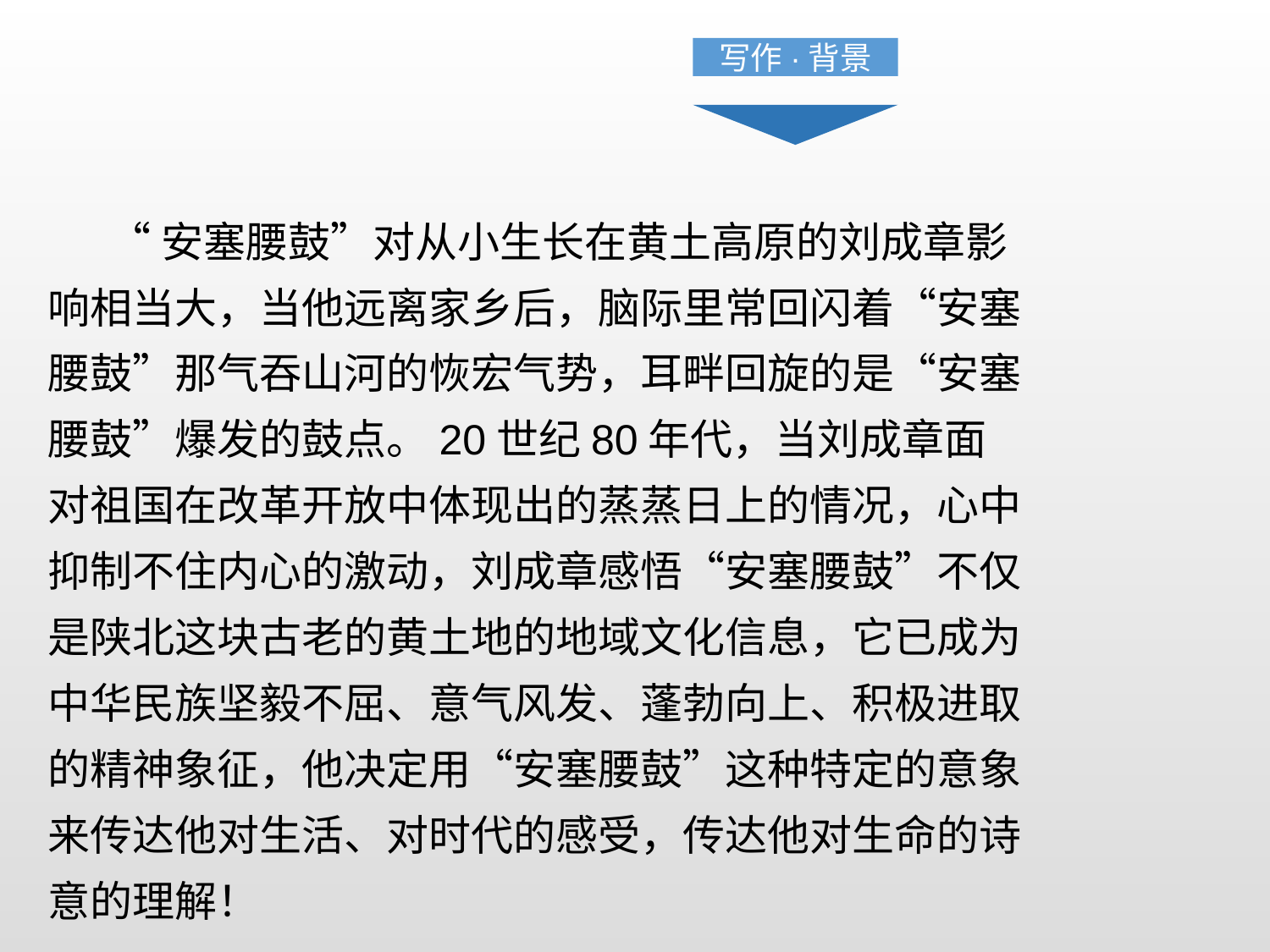

写作·背景

           “安塞腰鼓”对从小生长在黄土高原的刘成章影响相当大，当他远离家乡后，脑际里常回闪着“安塞腰鼓”那气吞山河的恢宏气势，耳畔回旋的是“安塞腰鼓”爆发的鼓点。20世纪80年代，当刘成章面对祖国在改革开放中体现出的蒸蒸日上的情况，心中抑制不住内心的激动，刘成章感悟“安塞腰鼓”不仅是陕北这块古老的黄土地的地域文化信息，它已成为中华民族坚毅不屈、意气风发、蓬勃向上、积极进取的精神象征，他决定用“安塞腰鼓”这种特定的意象来传达他对生活、对时代的感受，传达他对生命的诗意的理解！